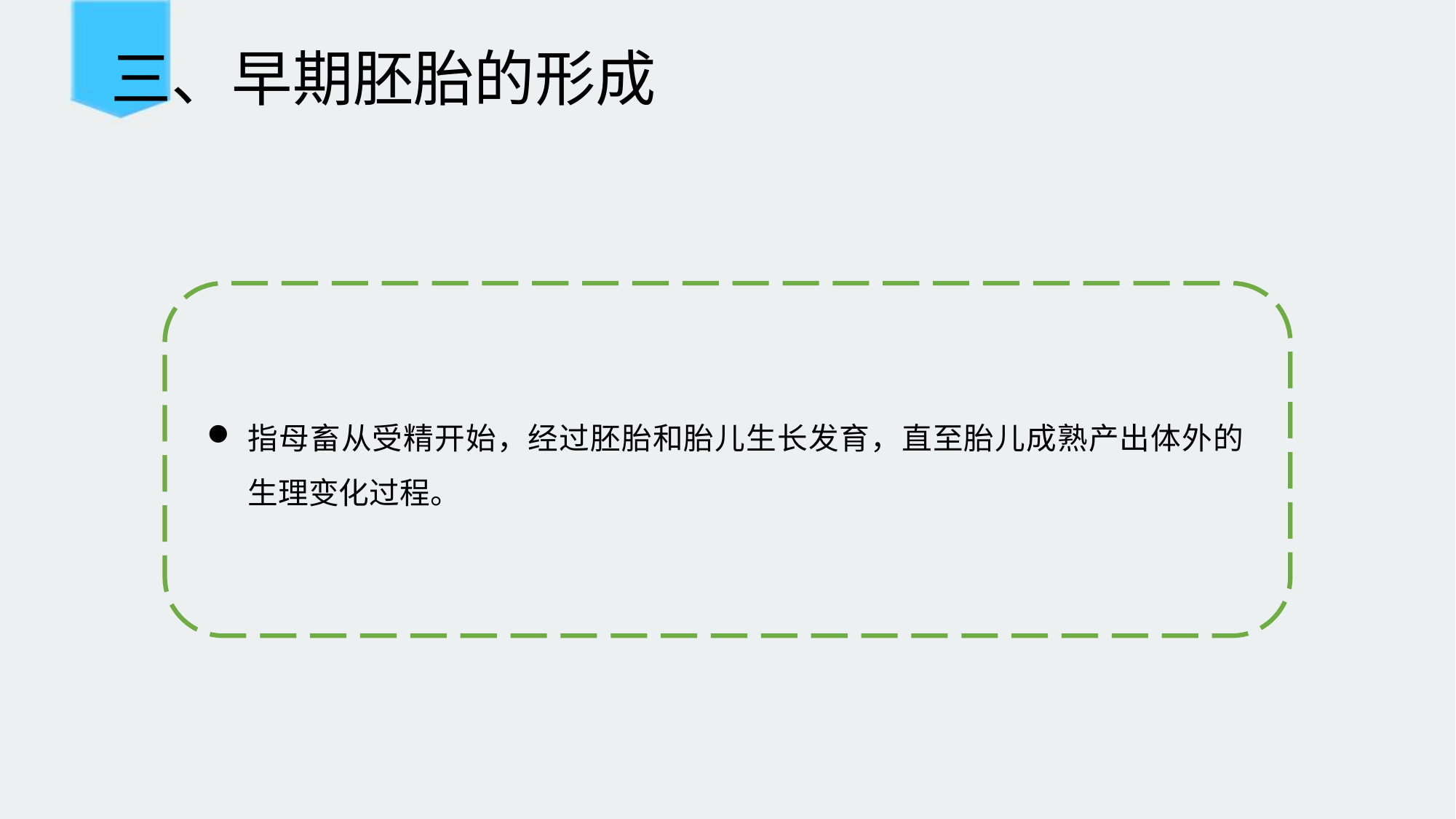

三、早期胚胎的形成

# 指母畜从受精开始，经过胚胎和胎儿生长发育，直至胎儿成熟产出体外的生理变化过程。